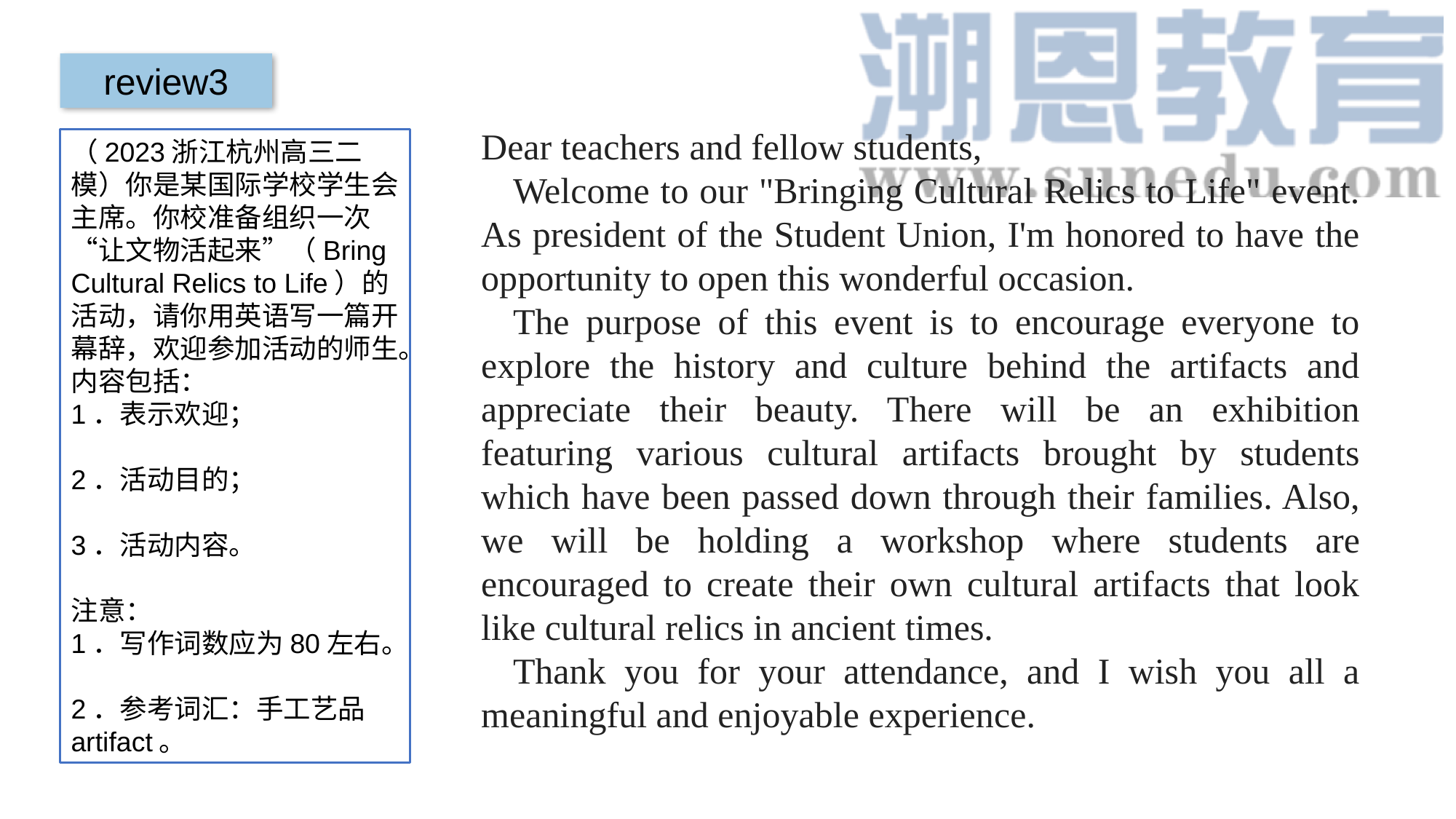

review3
Dear teachers and fellow students,
Welcome to our "Bringing Cultural Relics to Life" event. As president of the Student Union, I'm honored to have the opportunity to open this wonderful occasion.
The purpose of this event is to encourage everyone to explore the history and culture behind the artifacts and appreciate their beauty. There will be an exhibition featuring various cultural artifacts brought by students which have been passed down through their families. Also, we will be holding a workshop where students are encouraged to create their own cultural artifacts that look like cultural relics in ancient times.
Thank you for your attendance, and I wish you all a meaningful and enjoyable experience.
（2023浙江杭州高三二模）你是某国际学校学生会主席。你校准备组织一次“让文物活起来”（Bring Cultural Relics to Life）的活动，请你用英语写一篇开幕辞，欢迎参加活动的师生。内容包括：
1．表示欢迎；

2．活动目的；

3．活动内容。

注意：
1．写作词数应为80左右。

2．参考词汇：手工艺品artifact。